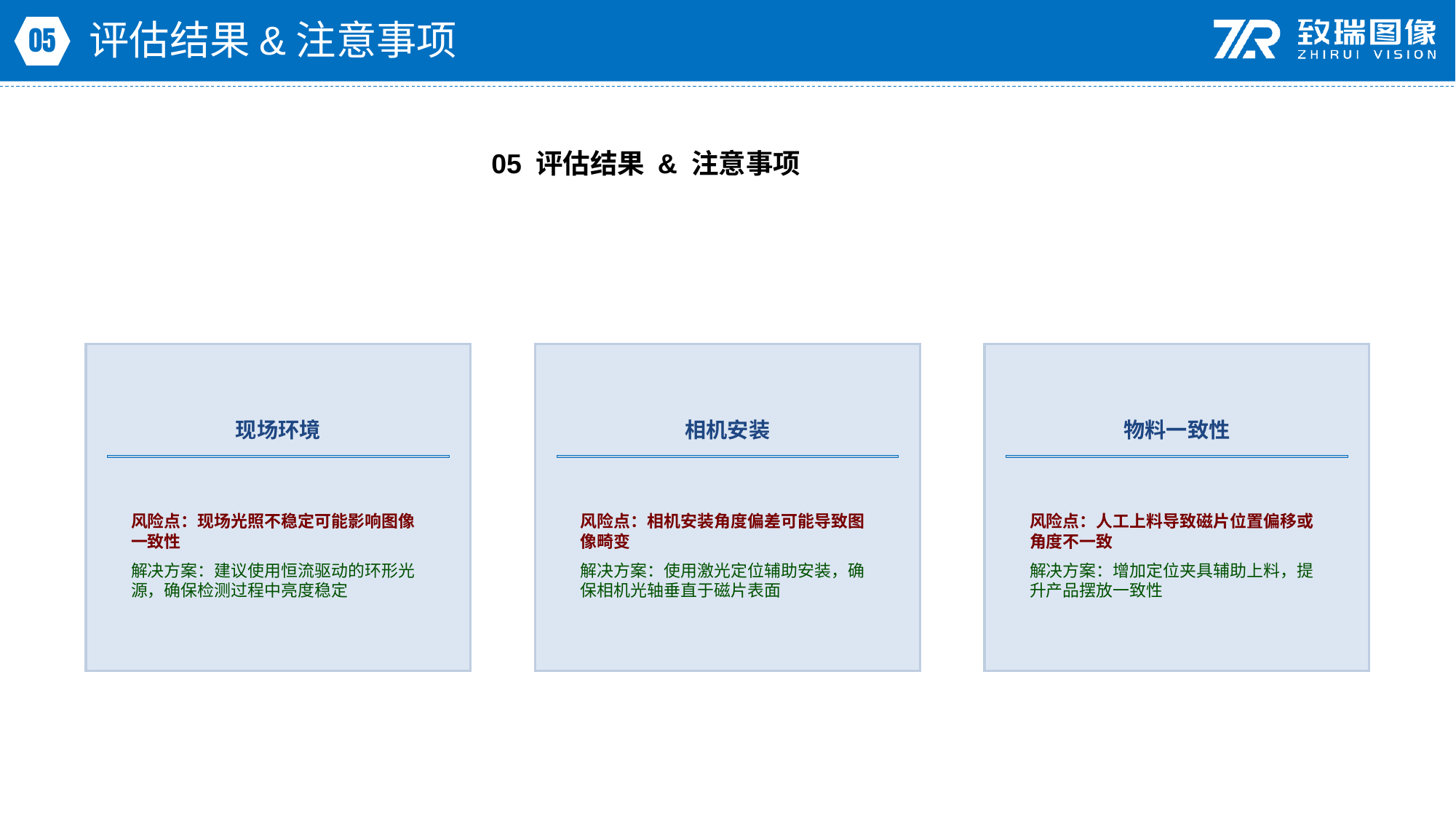

评估结果&注意事项
05

05 评估结果 & 注意事项

现场环境

相机安装

物料一致性

风险点：现场光照不稳定可能影响图像一致性
解决方案：建议使用恒流驱动的环形光源，确保检测过程中亮度稳定

风险点：相机安装角度偏差可能导致图像畸变
解决方案：使用激光定位辅助安装，确保相机光轴垂直于磁片表面

风险点：人工上料导致磁片位置偏移或角度不一致
解决方案：增加定位夹具辅助上料，提升产品摆放一致性